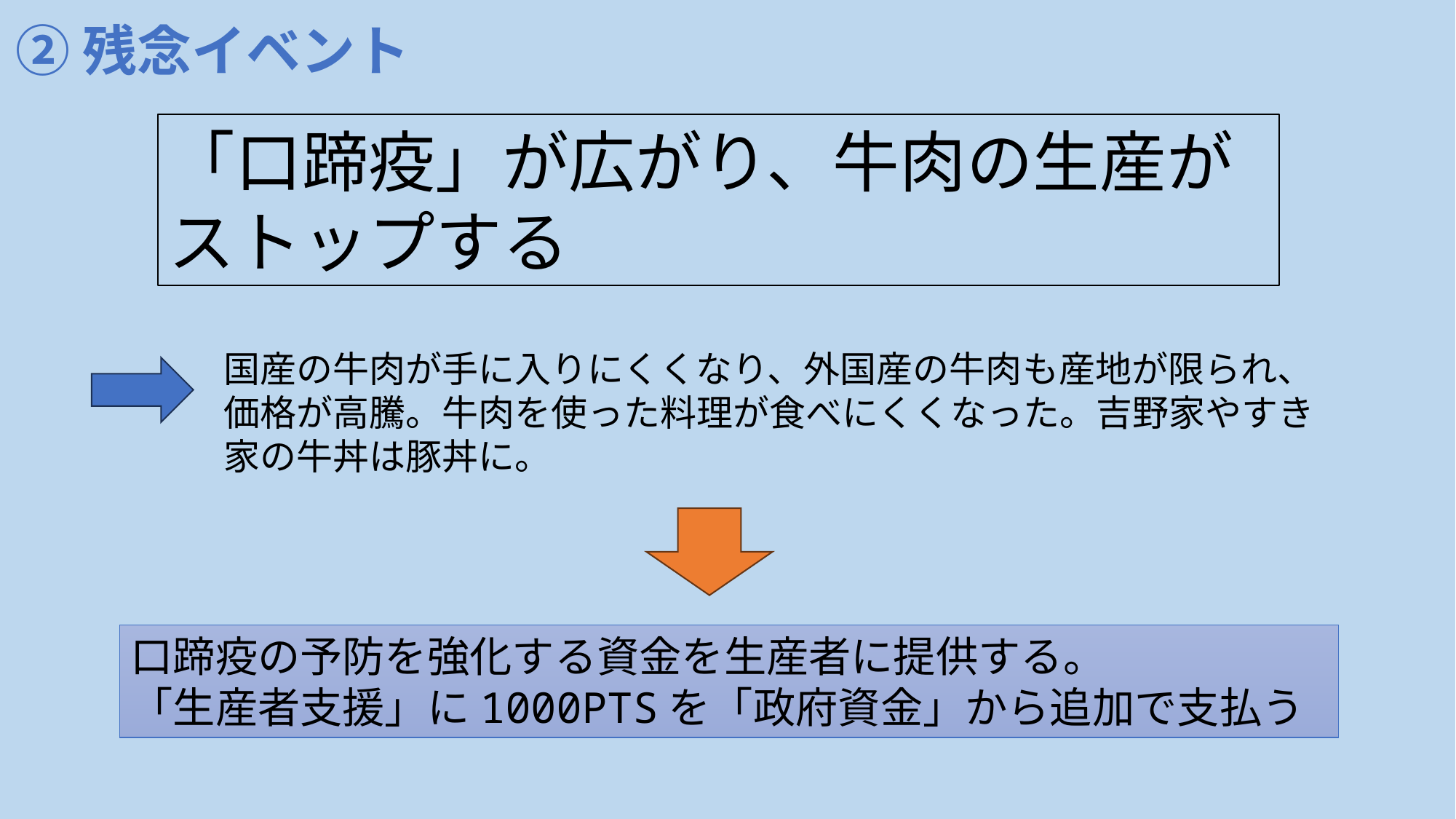

②残念イベント
「口蹄疫」が広がり、牛肉の生産が
ストップする
国産の牛肉が手に入りにくくなり、外国産の牛肉も産地が限られ、価格が高騰。牛肉を使った料理が食べにくくなった。吉野家やすき家の牛丼は豚丼に。

口蹄疫の予防を強化する資金を生産者に提供する。
「生産者支援」に1000PTSを「政府資金」から追加で支払う